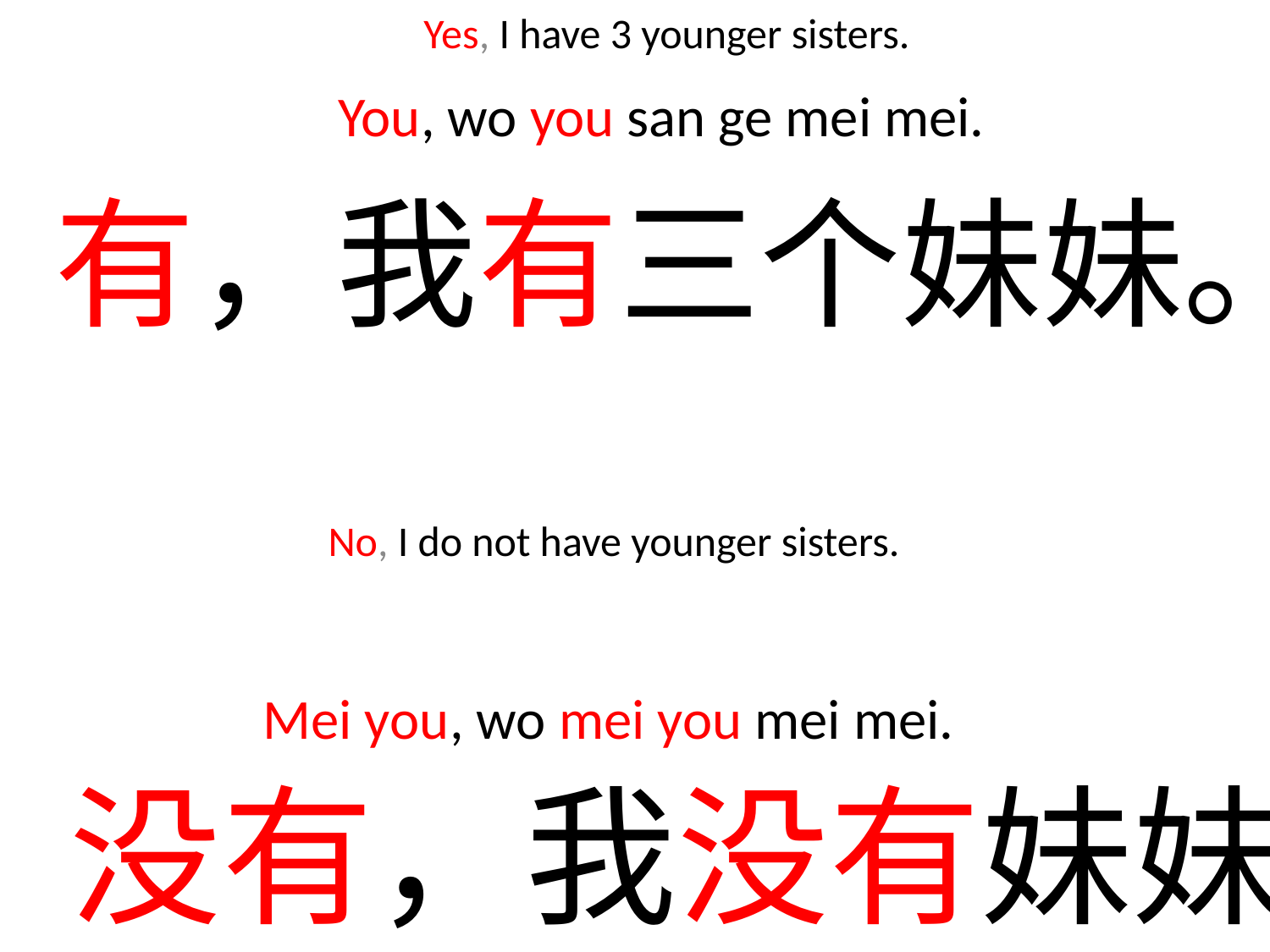

Yes, I have 3 younger sisters.
You, wo you san ge mei mei.
有，我有三个妹妹。
No, I do not have younger sisters.
Mei you, wo mei you mei mei.
没有，我没有妹妹。